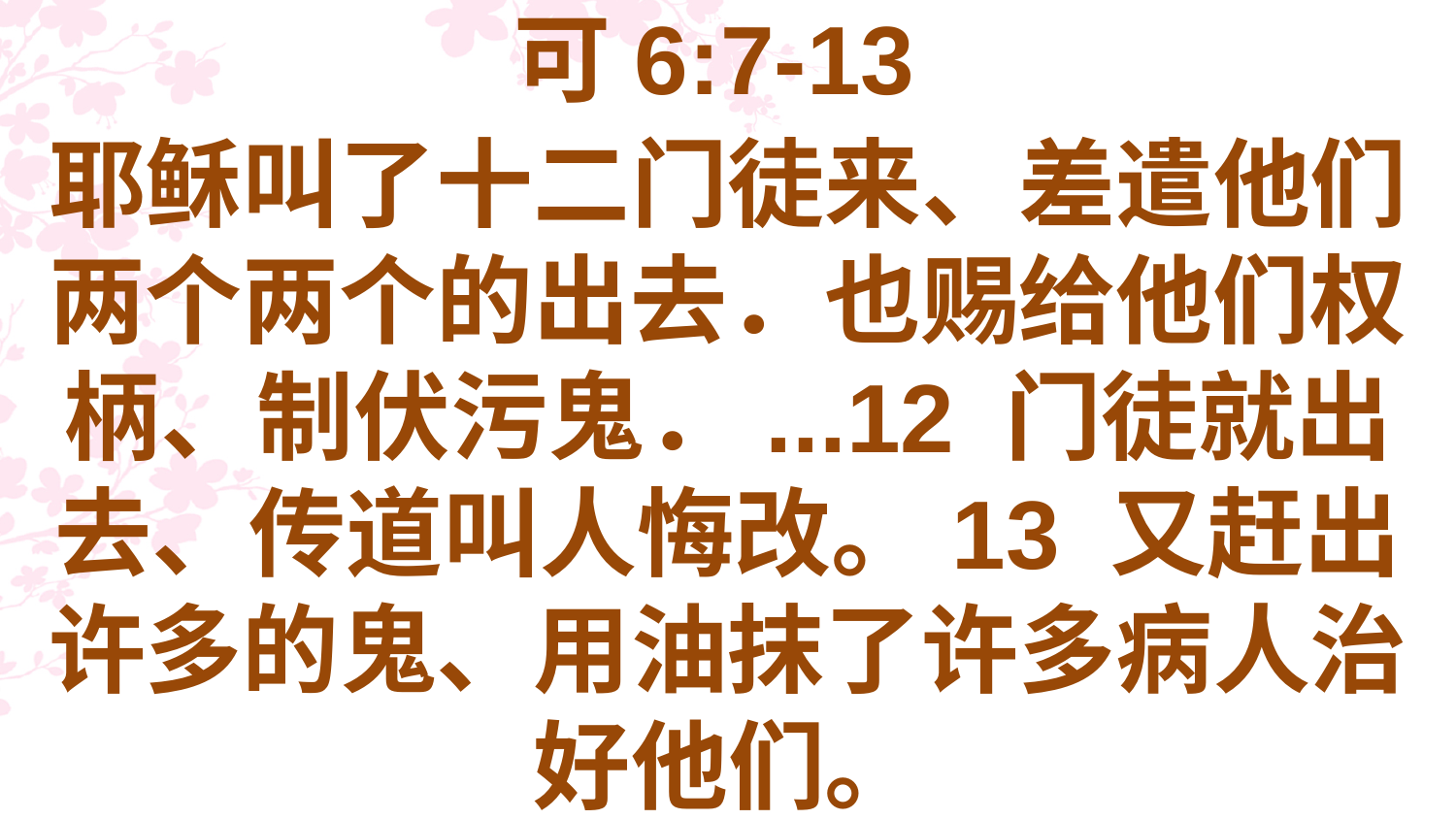

可6:7-13
耶稣叫了十二门徒来、差遣他们两个两个的出去．也赐给他们权柄、制伏污鬼．...12 门徒就出去、传道叫人悔改。13 又赶出许多的鬼、用油抹了许多病人治好他们。